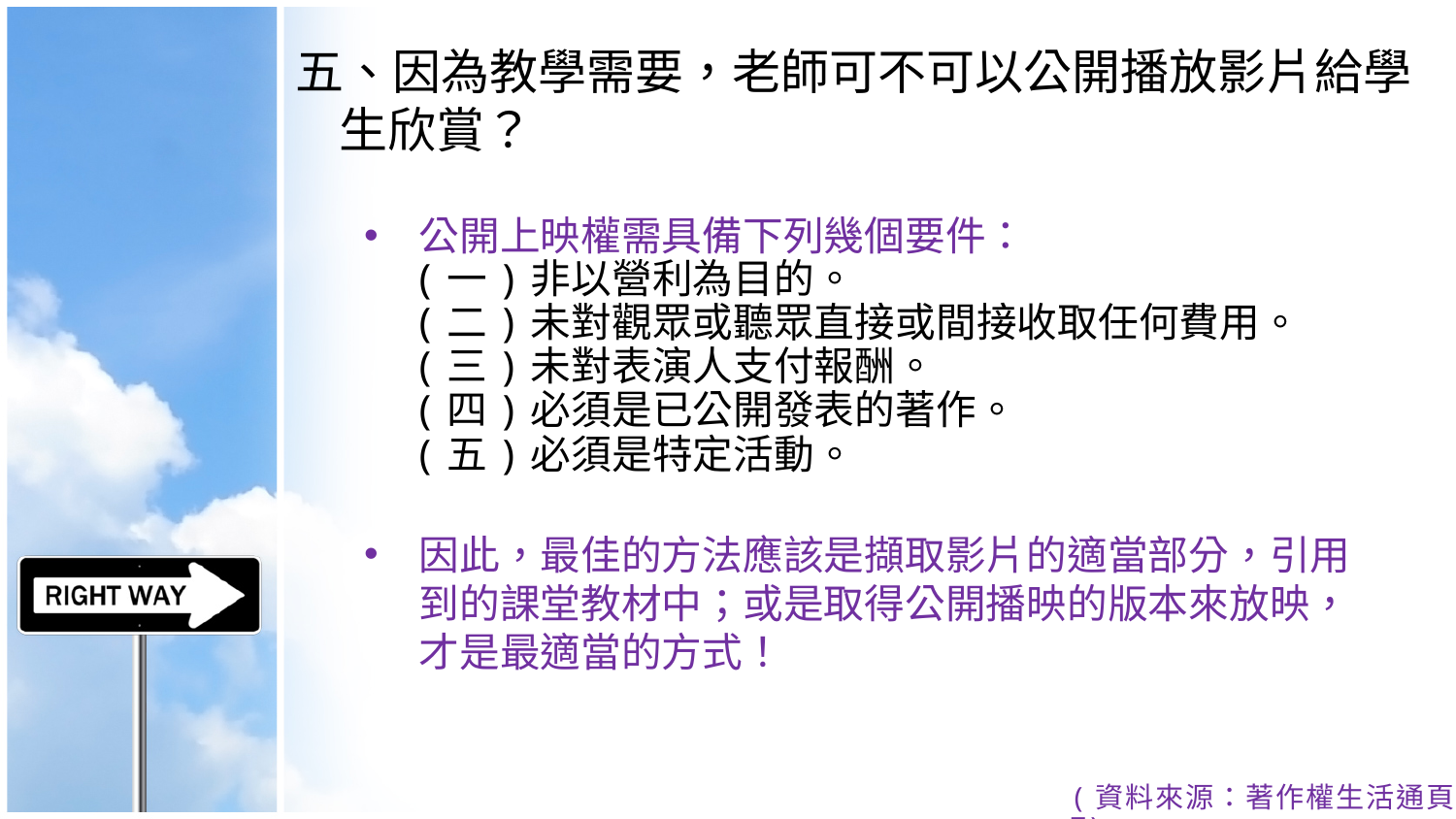

# 五、因為教學需要，老師可不可以公開播放影片給學 生欣賞？
公開上映權需具備下列幾個要件：
  (一)非以營利為目的。
  (二)未對觀眾或聽眾直接或間接收取任何費用。
  (三)未對表演人支付報酬。
  (四)必須是已公開發表的著作。
  (五)必須是特定活動。

因此，最佳的方法應該是擷取影片的適當部分，引用到的課堂教材中；或是取得公開播映的版本來放映，才是最適當的方式！

(資料來源：著作權生活通頁7)